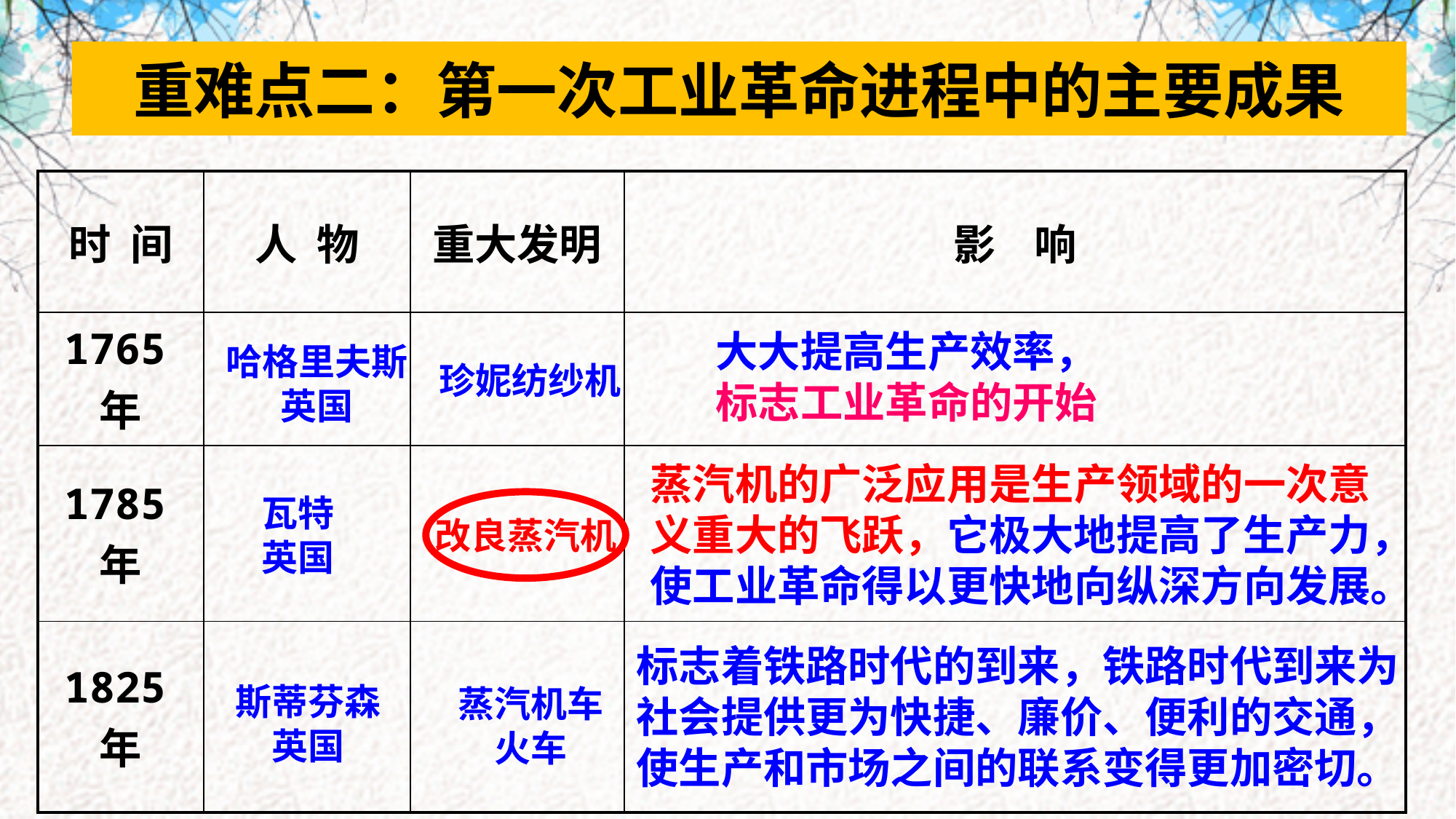

重难点二：第一次工业革命进程中的主要成果
| 时 间 | 人 物 | 重大发明 | 影 响 |
| --- | --- | --- | --- |
| 1765年 |  |  |  |
| 1785年 |  |  |  |
| 1825年 |  |  |  |
大大提高生产效率，标志工业革命的开始
哈格里夫斯
英国
珍妮纺纱机
蒸汽机的广泛应用是生产领域的一次意义重大的飞跃，它极大地提高了生产力，使工业革命得以更快地向纵深方向发展。
瓦特
英国

改良蒸汽机
标志着铁路时代的到来，铁路时代到来为社会提供更为快捷、廉价、便利的交通，使生产和市场之间的联系变得更加密切。
斯蒂芬森
英国
蒸汽机车
火车